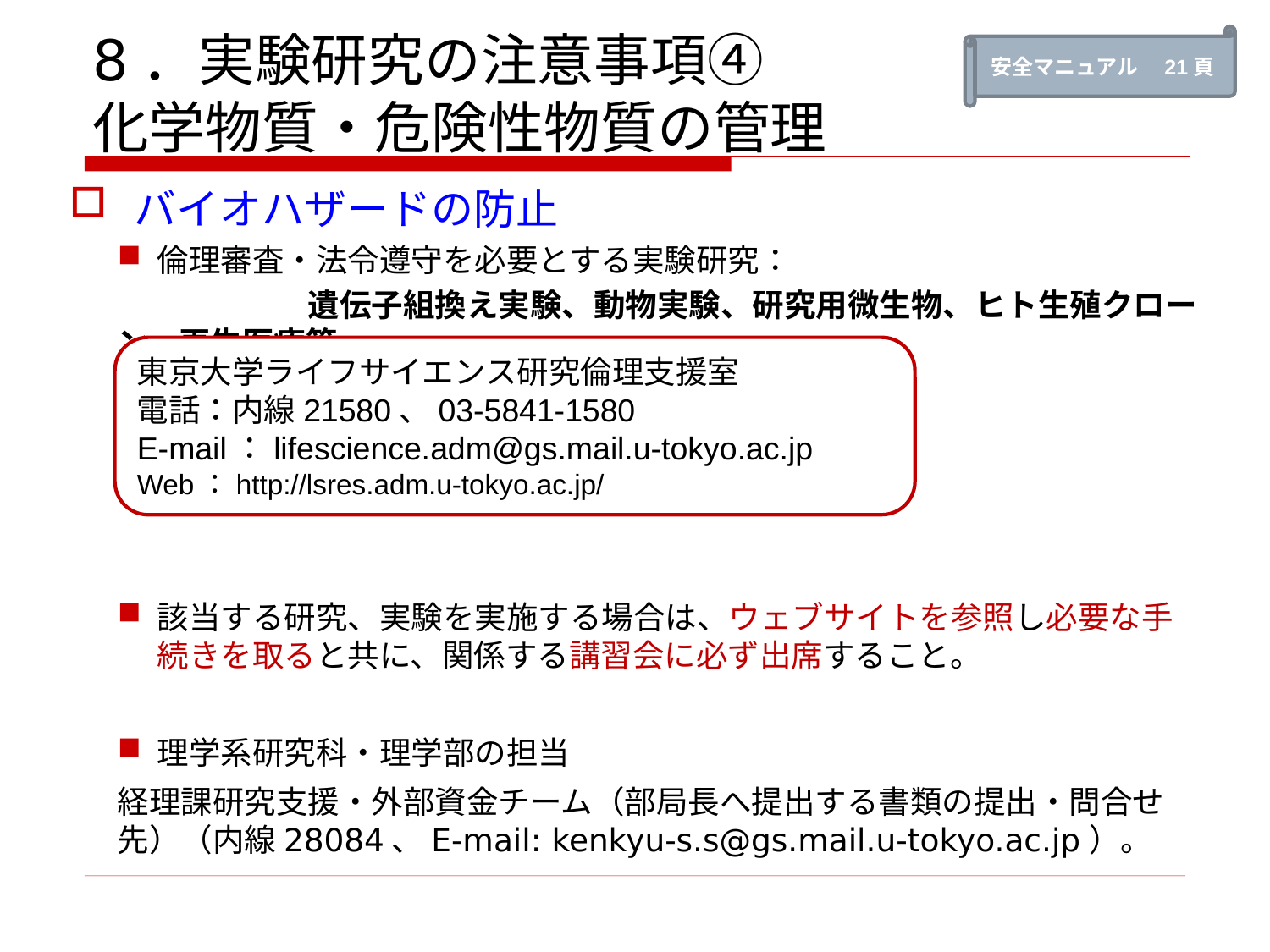

安全マニュアル　21頁
# 8．実験研究の注意事項④ 化学物質・危険性物質の管理
バイオハザードの防止
倫理審査・法令遵守を必要とする実験研究：
	　　遺伝子組換え実験、動物実験、研究用微生物、ヒト生殖クローン、再生医療等

該当する研究、実験を実施する場合は、ウェブサイトを参照し必要な手続きを取ると共に、関係する講習会に必ず出席すること。

理学系研究科・理学部の担当
経理課研究支援・外部資金チーム（部局長へ提出する書類の提出・問合せ先）（内線28084、E-mail: kenkyu-s.s@gs.mail.u-tokyo.ac.jp）。
東京大学ライフサイエンス研究倫理支援室
電話：内線21580、03-5841-1580
E-mail：lifescience.adm@gs.mail.u-tokyo.ac.jp
Web：http://lsres.adm.u-tokyo.ac.jp/